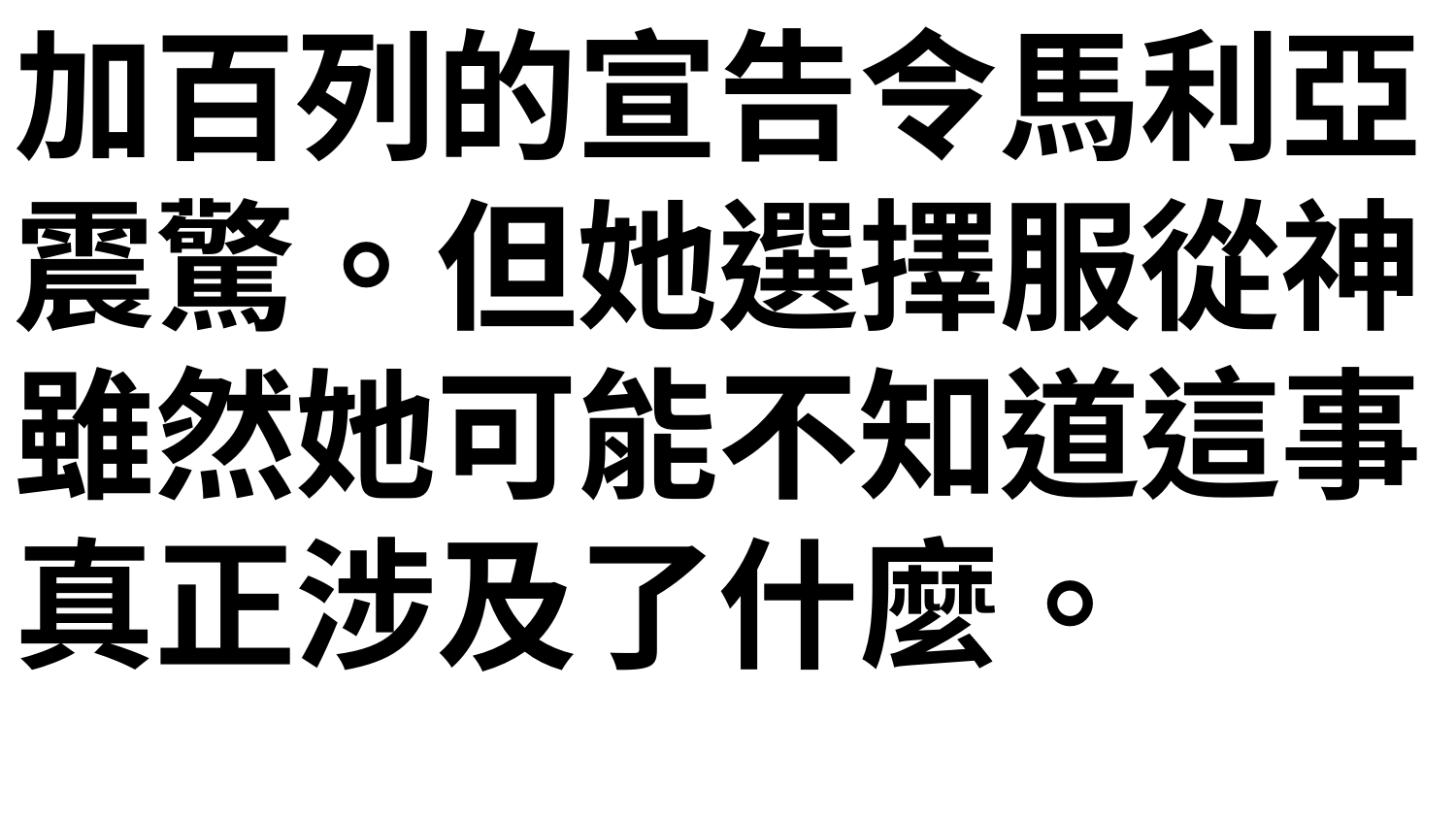

加百列的宣告令馬利亞震驚。但她選擇服從神,雖然她可能不知道這事真正涉及了什麼。